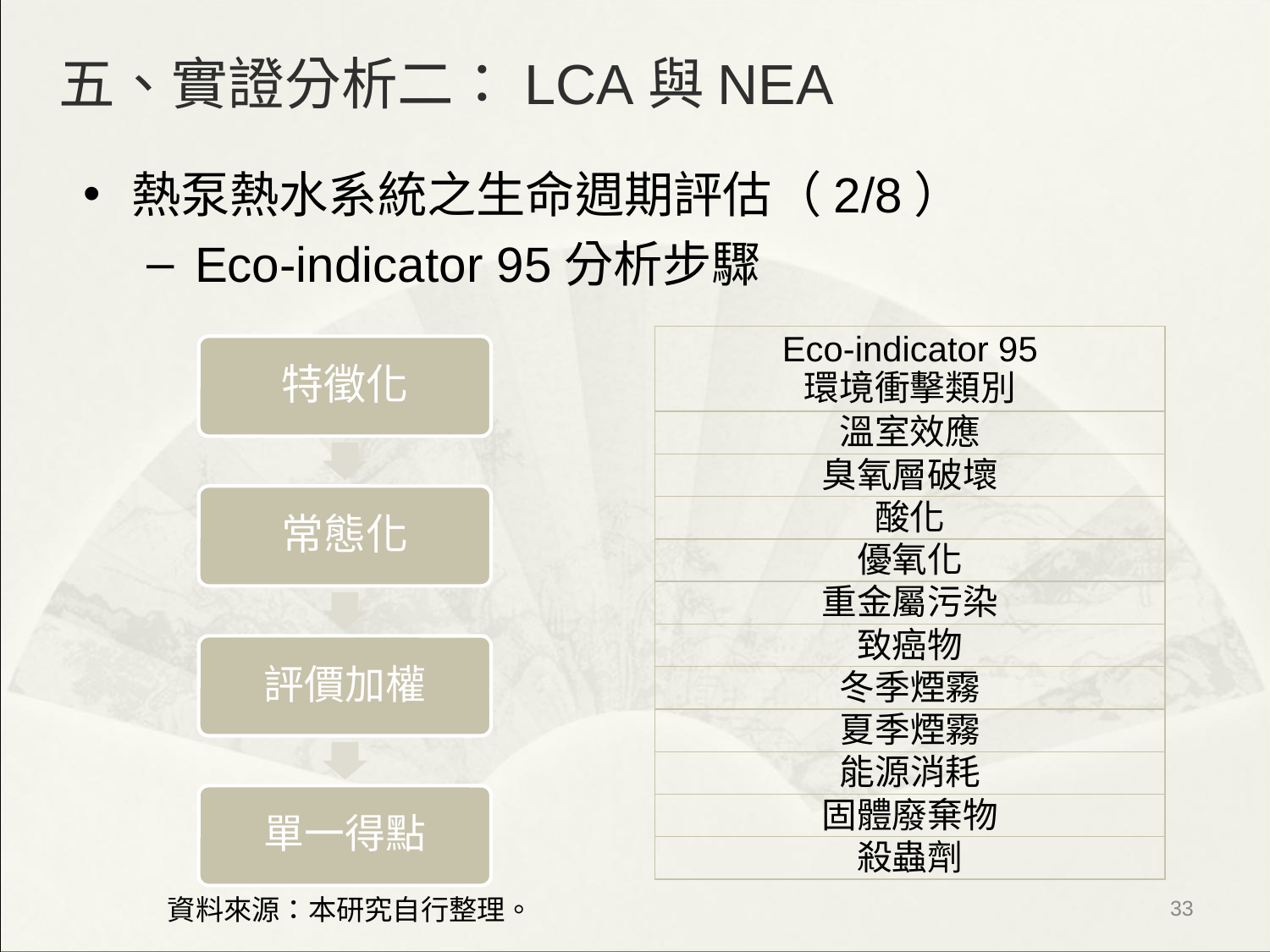

五、實證分析二：LCA與NEA
熱泵熱水系統之生命週期評估（2/8）
Eco-indicator 95分析步驟

| Eco-indicator 95 環境衝擊類別 |
| --- |
| 溫室效應 |
| 臭氧層破壞 |
| 酸化 |
| 優氧化 |
| 重金屬污染 |
| 致癌物 |
| 冬季煙霧 |
| 夏季煙霧 |
| 能源消耗 |
| 固體廢棄物 |
| 殺蟲劑 |

特徵化

常態化

評價加權

單一得點
33
資料來源：本研究自行整理。